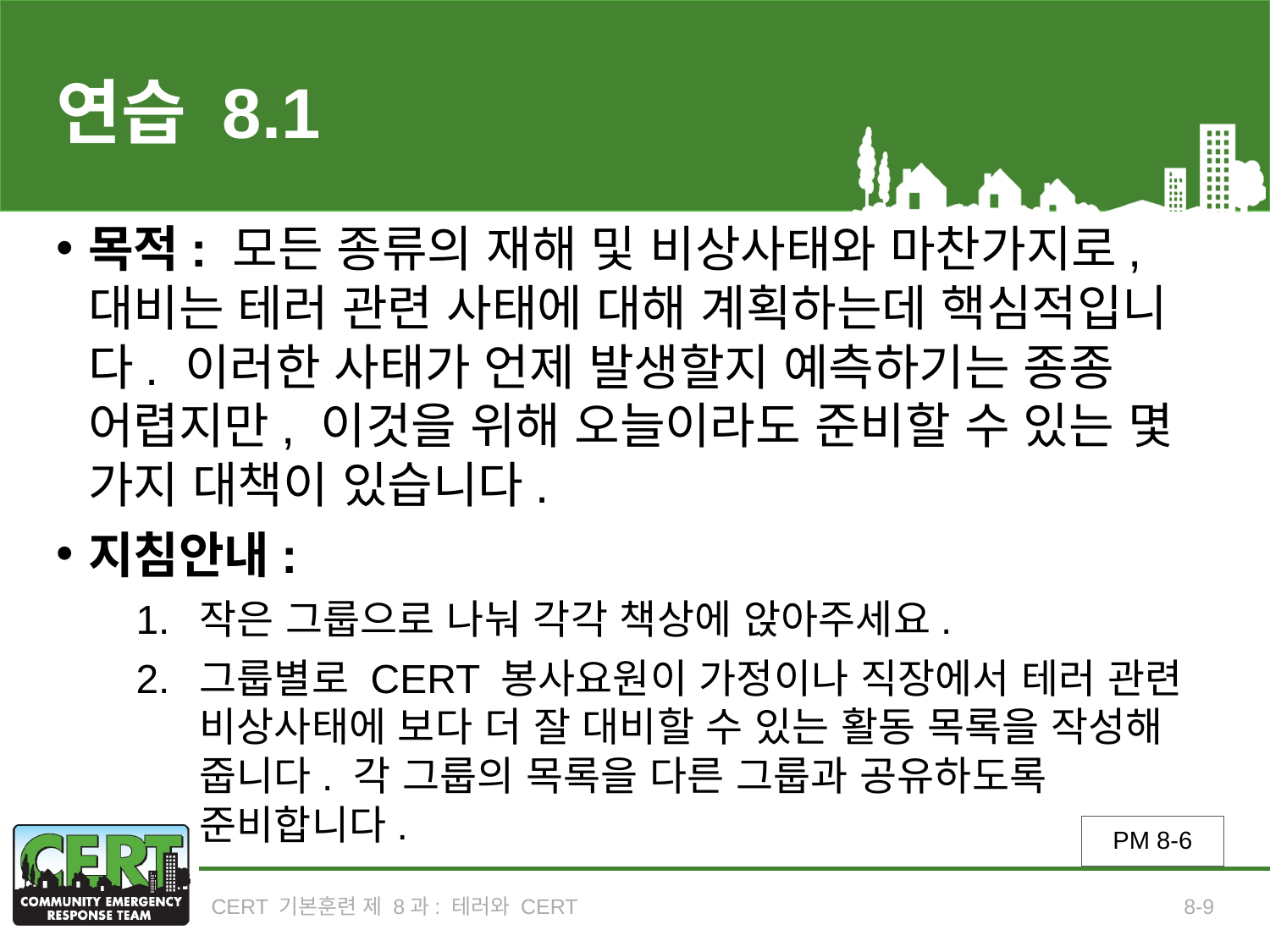

# 연습 8.1
목적: 모든 종류의 재해 및 비상사태와 마찬가지로, 대비는 테러 관련 사태에 대해 계획하는데 핵심적입니다. 이러한 사태가 언제 발생할지 예측하기는 종종 어렵지만, 이것을 위해 오늘이라도 준비할 수 있는 몇 가지 대책이 있습니다.
지침안내:
작은 그룹으로 나눠 각각 책상에 앉아주세요.
그룹별로 CERT 봉사요원이 가정이나 직장에서 테러 관련 비상사태에 보다 더 잘 대비할 수 있는 활동 목록을 작성해 줍니다. 각 그룹의 목록을 다른 그룹과 공유하도록 준비합니다.

PM 8-6
CERT 기본훈련 제 8과: 테러와 CERT
8-9